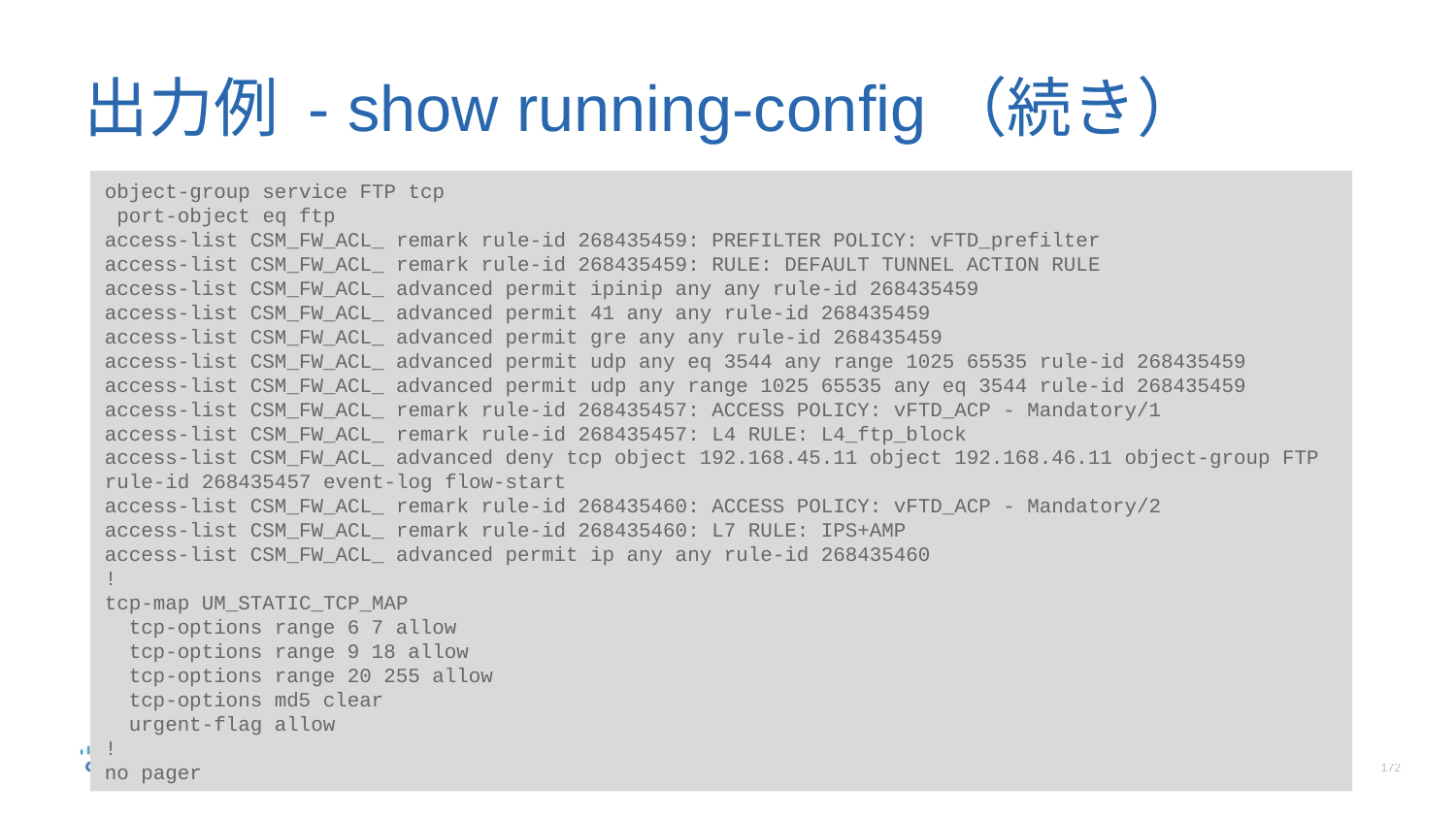

# 出力例 - show running-config（続き）
object-group service FTP tcp
 port-object eq ftp
access-list CSM_FW_ACL_ remark rule-id 268435459: PREFILTER POLICY: vFTD_prefilter
access-list CSM_FW_ACL_ remark rule-id 268435459: RULE: DEFAULT TUNNEL ACTION RULE
access-list CSM_FW_ACL_ advanced permit ipinip any any rule-id 268435459
access-list CSM_FW_ACL_ advanced permit 41 any any rule-id 268435459
access-list CSM_FW_ACL_ advanced permit gre any any rule-id 268435459
access-list CSM_FW_ACL_ advanced permit udp any eq 3544 any range 1025 65535 rule-id 268435459
access-list CSM_FW_ACL_ advanced permit udp any range 1025 65535 any eq 3544 rule-id 268435459
access-list CSM_FW_ACL_ remark rule-id 268435457: ACCESS POLICY: vFTD_ACP - Mandatory/1
access-list CSM_FW_ACL_ remark rule-id 268435457: L4 RULE: L4_ftp_block
access-list CSM_FW_ACL_ advanced deny tcp object 192.168.45.11 object 192.168.46.11 object-group FTP rule-id 268435457 event-log flow-start
access-list CSM_FW_ACL_ remark rule-id 268435460: ACCESS POLICY: vFTD_ACP - Mandatory/2
access-list CSM_FW_ACL_ remark rule-id 268435460: L7 RULE: IPS+AMP
access-list CSM_FW_ACL_ advanced permit ip any any rule-id 268435460
!
tcp-map UM_STATIC_TCP_MAP
  tcp-options range 6 7 allow
  tcp-options range 9 18 allow
  tcp-options range 20 255 allow
  tcp-options md5 clear
  urgent-flag allow
!
no pager